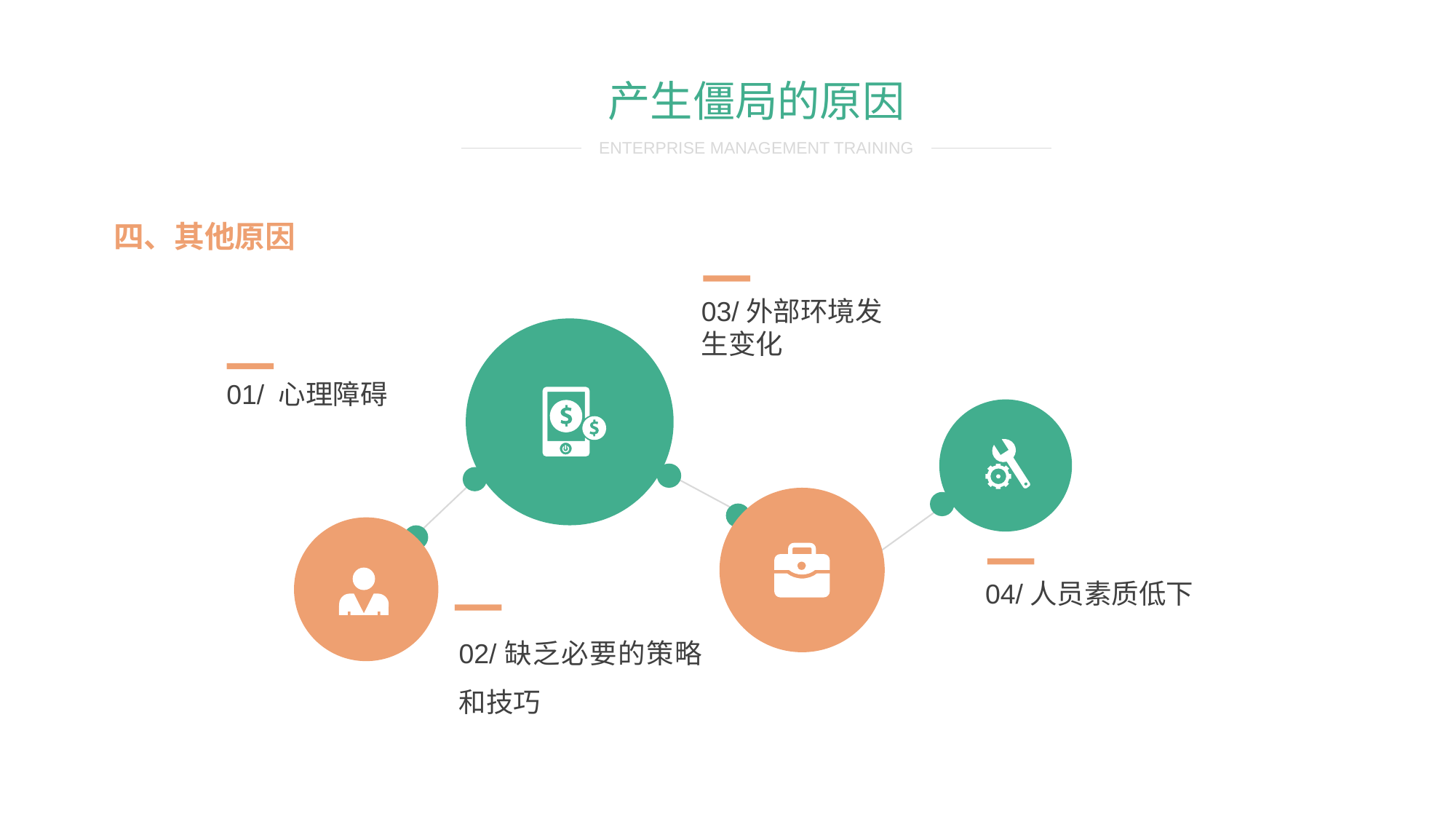

产生僵局的原因
ENTERPRISE MANAGEMENT TRAINING
四、其他原因

03/外部环境发生变化

01/ 心理障碍

04/人员素质低下

02/缺乏必要的策略和技巧
2.
3.
4.